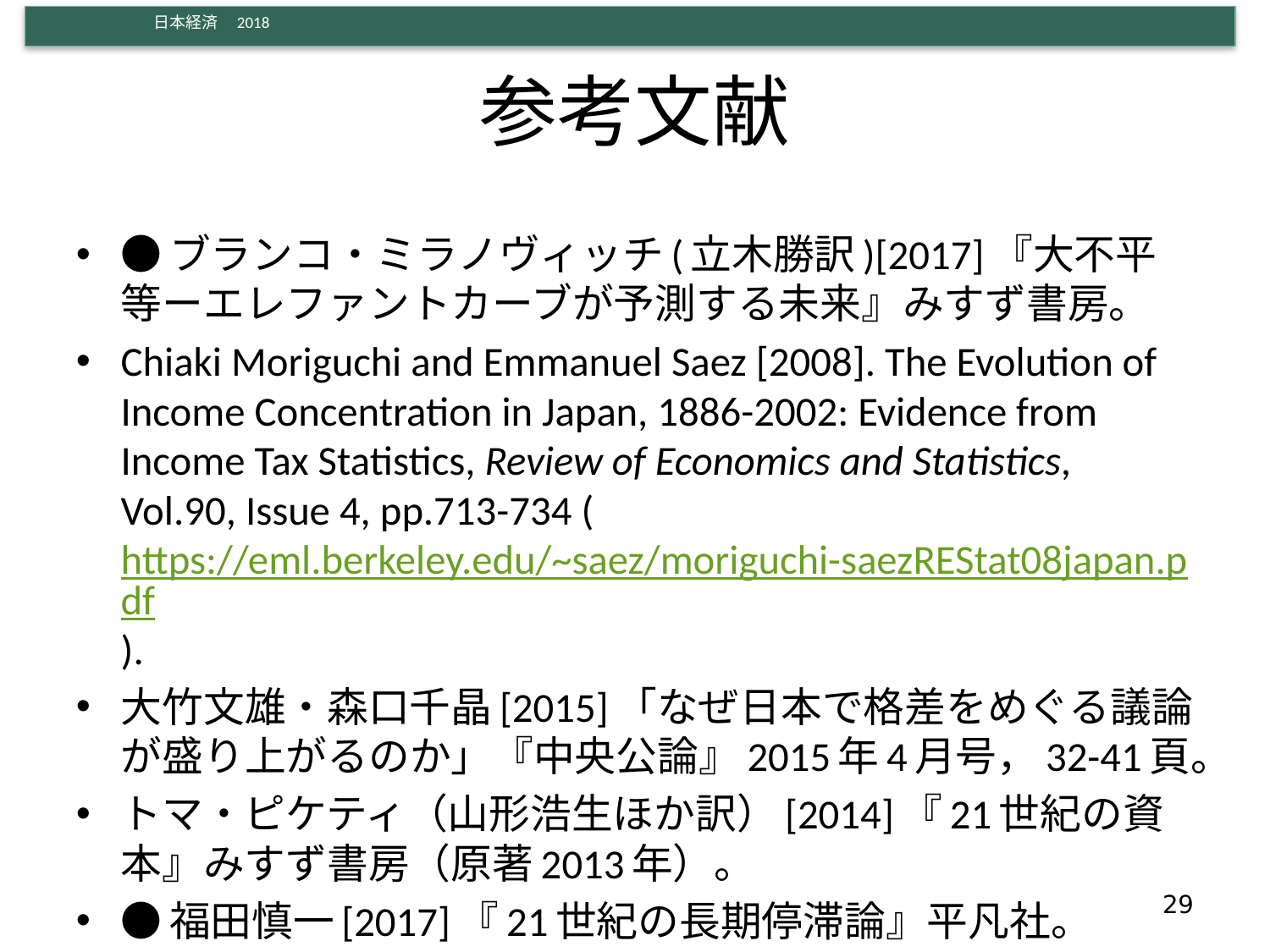

# 参考文献
●ブランコ・ミラノヴィッチ(立木勝訳)[2017]『大不平等ーエレファントカーブが予測する未来』みすず書房。
Chiaki Moriguchi and Emmanuel Saez [2008]. The Evolution of Income Concentration in Japan, 1886-2002: Evidence from Income Tax Statistics, Review of Economics and Statistics, Vol.90, Issue 4, pp.713-734 (https://eml.berkeley.edu/~saez/moriguchi-saezREStat08japan.pdf).
大竹文雄・森口千晶[2015]「なぜ日本で格差をめぐる議論が盛り上がるのか」『中央公論』2015年4月号，32-41頁。
トマ・ピケティ（山形浩生ほか訳）[2014]『21世紀の資本』みすず書房（原著2013年）。
●福田慎一[2017]『21世紀の長期停滞論』平凡社。
29